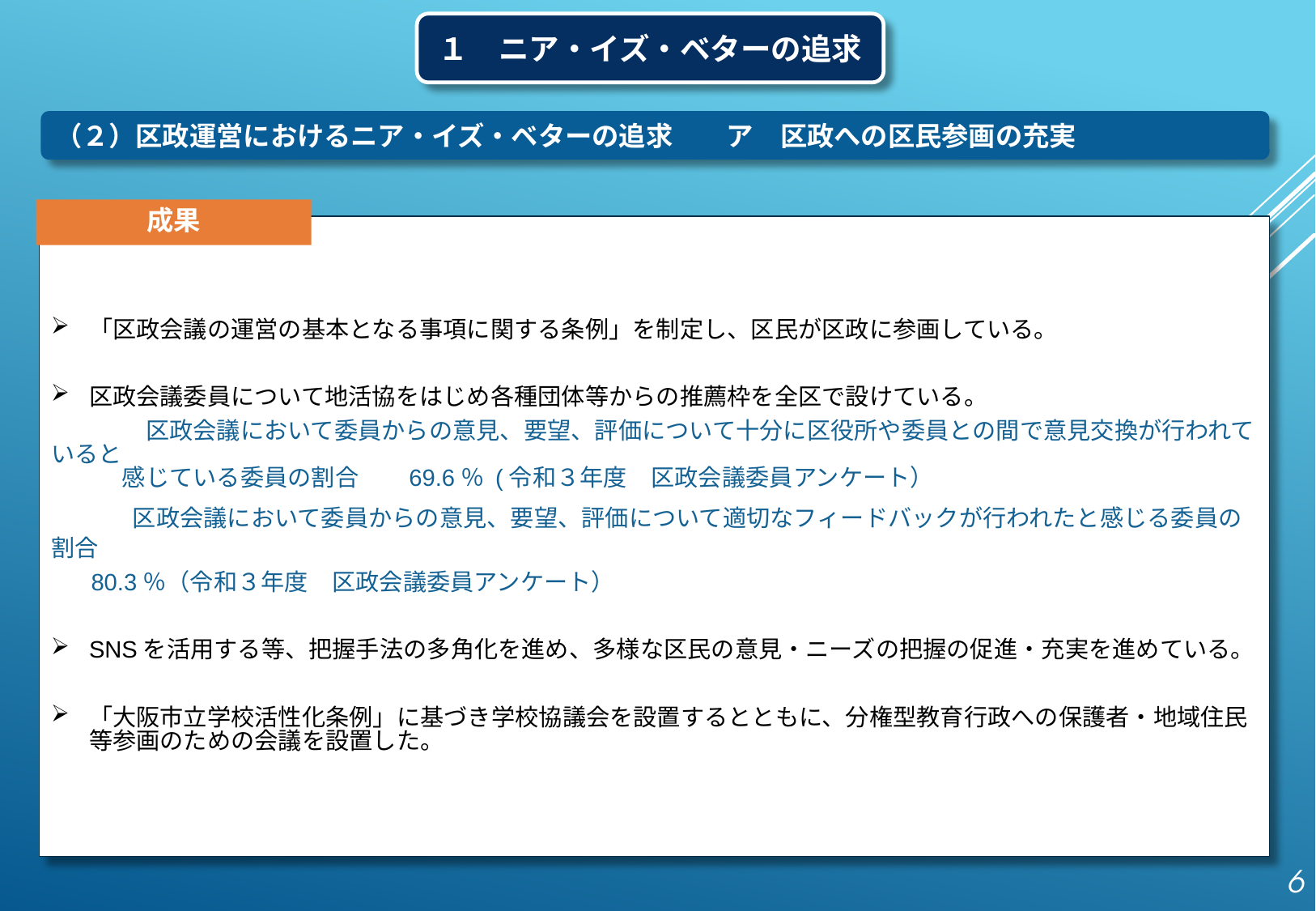

１　ニア・イズ・ベターの追求
（２）区政運営におけるニア・イズ・ベターの追求　　ア　区政への区民参画の充実
成果
「区政会議の運営の基本となる事項に関する条例」を制定し、区民が区政に参画している。

区政会議委員について地活協をはじめ各種団体等からの推薦枠を全区で設けている。
　　　　区政会議において委員からの意見、要望、評価について十分に区役所や委員との間で意見交換が行われていると
　　　感じている委員の割合   　 69.6％ (令和３年度　区政会議委員アンケート）
　　  　区政会議において委員からの意見、要望、評価について適切なフィードバックが行われたと感じる委員の割合
      80.3％（令和３年度　区政会議委員アンケート）

SNSを活用する等、把握手法の多角化を進め、多様な区民の意見・ニーズの把握の促進・充実を進めている。

「大阪市立学校活性化条例」に基づき学校協議会を設置するとともに、分権型教育行政への保護者・地域住民等参画のための会議を設置した。
6